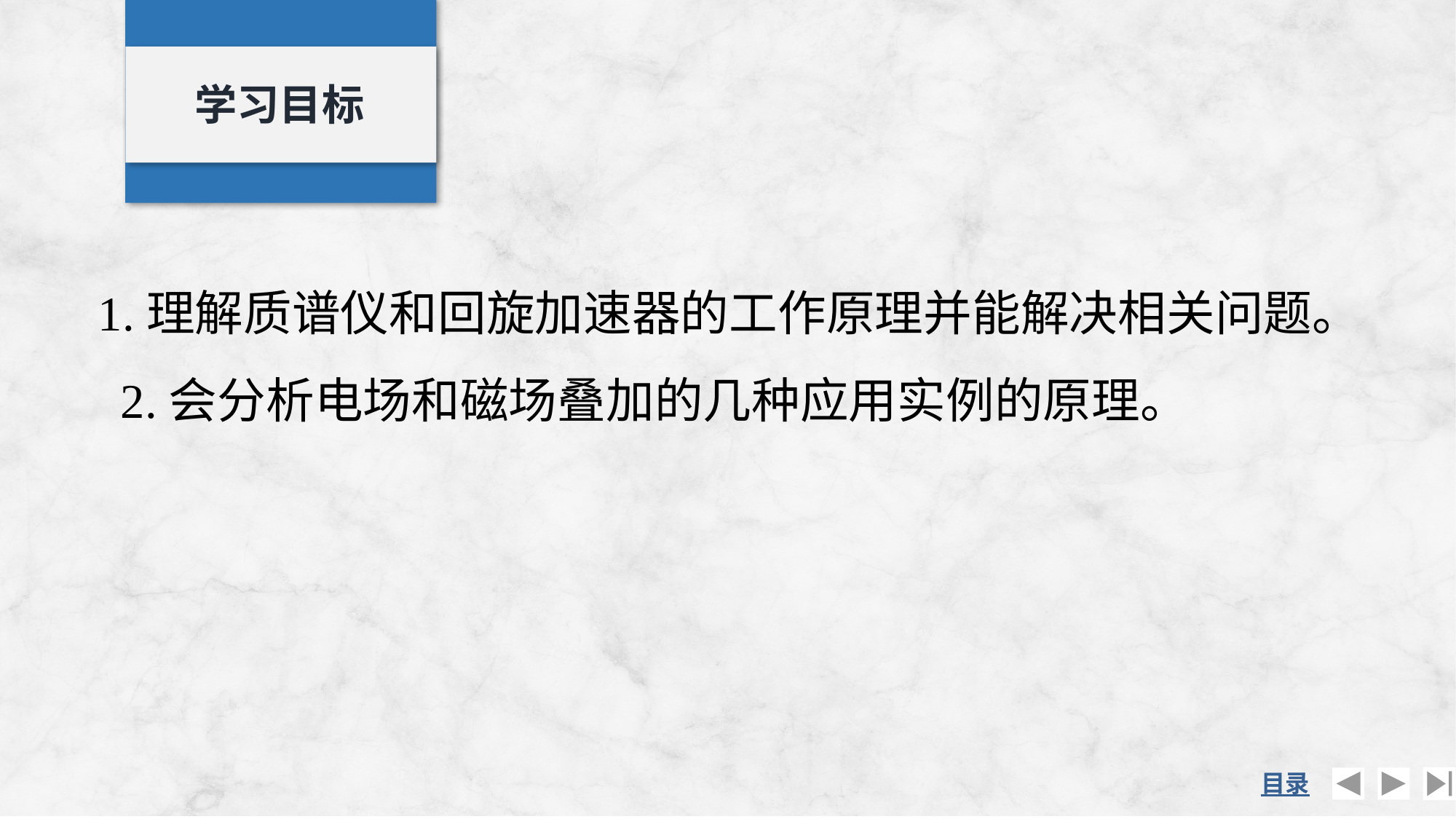

学习目标
1.理解质谱仪和回旋加速器的工作原理并能解决相关问题。 2.会分析电场和磁场叠加的几种应用实例的原理。